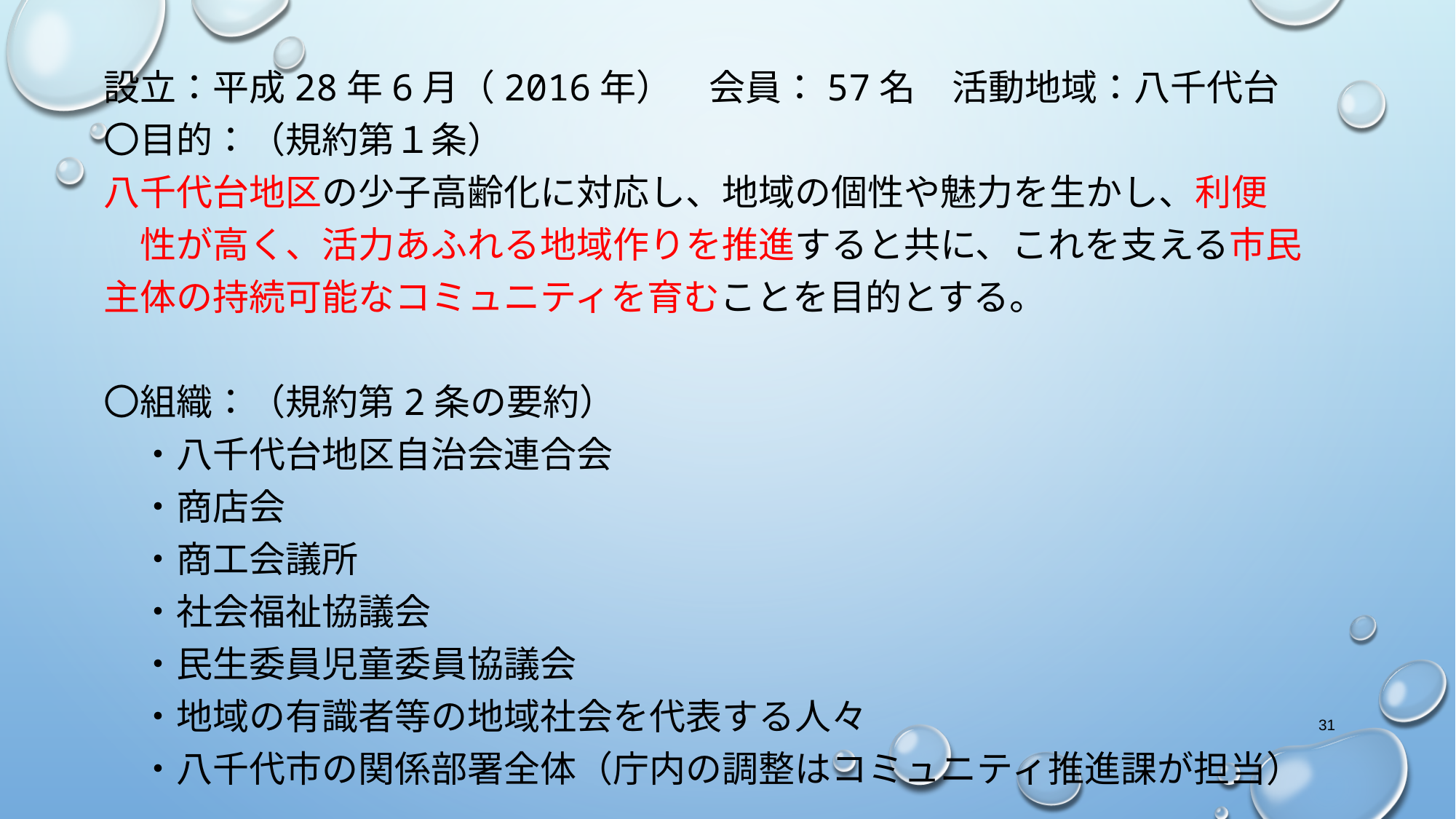

設立：平成28年6月（2016年）　会員：57名　活動地域：八千代台
〇目的：（規約第１条）
八千代台地区の少子高齢化に対応し、地域の個性や魅力を生かし、利便　　性が高く、活力あふれる地域作りを推進すると共に、これを支える市民主体の持続可能なコミュニティを育むことを目的とする。
〇組織：（規約第2条の要約）
　・八千代台地区自治会連合会
　・商店会
　・商工会議所
　・社会福祉協議会
　・民生委員児童委員協議会
　・地域の有識者等の地域社会を代表する人々
　・八千代市の関係部署全体（庁内の調整はコミュニティ推進課が担当）
31